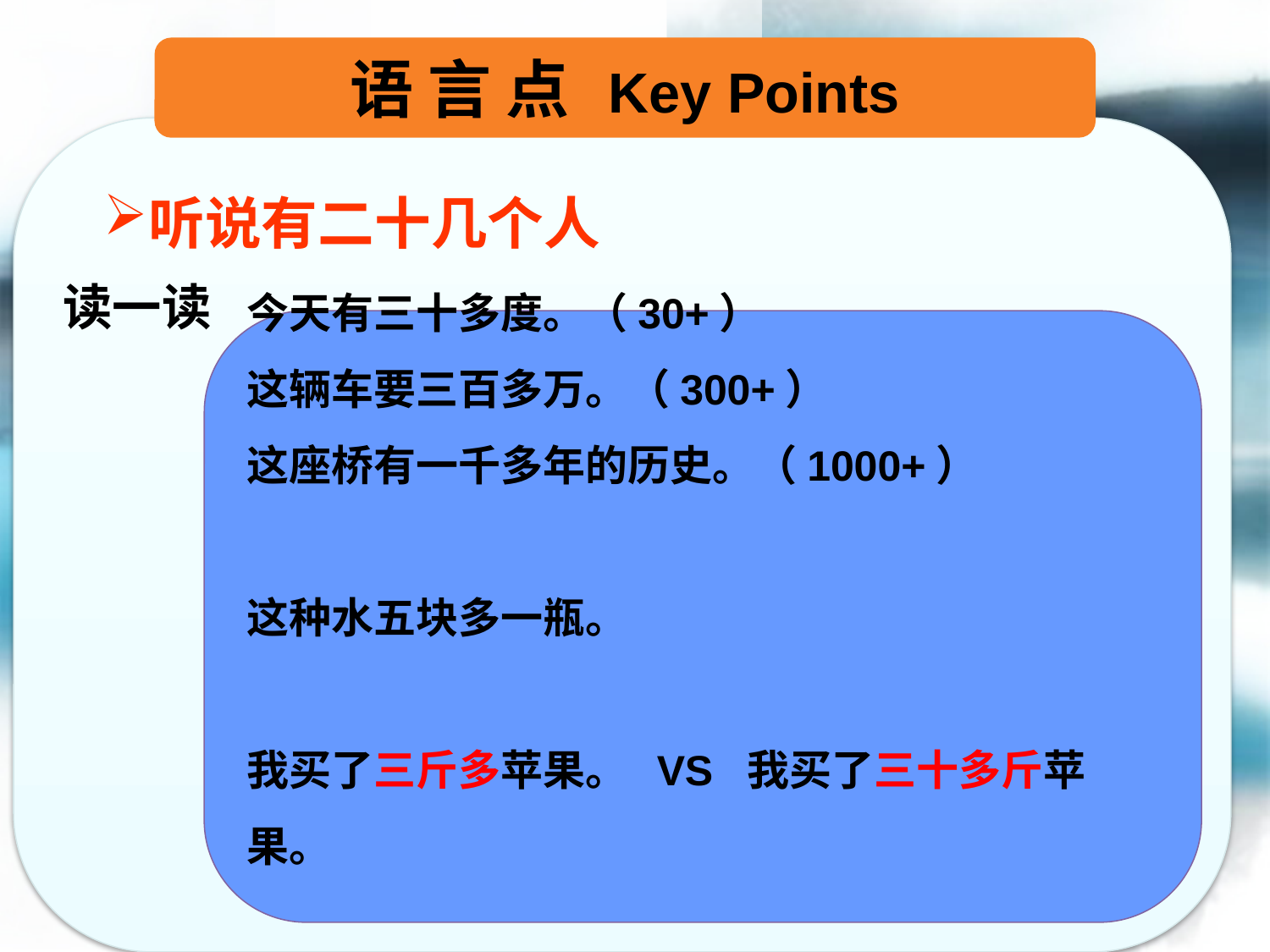

语 言 点  Key Points

听说有二十几个人
读一读

今天有三十多度。（30+）
这辆车要三百多万。（300+）
这座桥有一千多年的历史。（1000+）

这种水五块多一瓶。

我买了三斤多苹果。  VS  我买了三十多斤苹果。